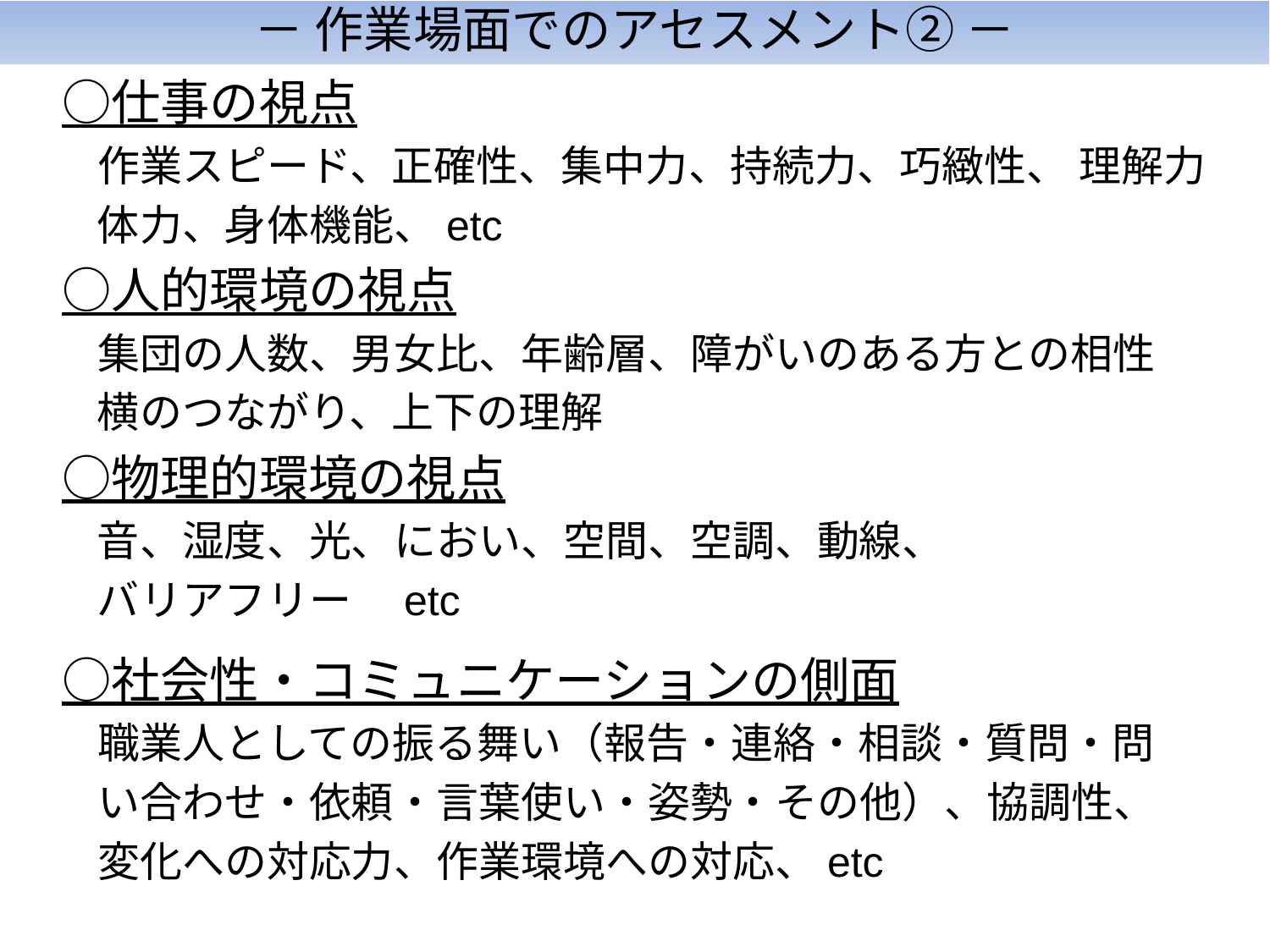

－ 作業場面でのアセスメント② －
　○仕事の視点
　　作業スピード、正確性、集中力、持続力、巧緻性、 理解力
　　体力、身体機能、etc
　○人的環境の視点
　　集団の人数、男女比、年齢層、障がいのある方との相性
　　横のつながり、上下の理解
　○物理的環境の視点
　　音、湿度、光、におい、空間、空調、動線、
　　バリアフリー　etc

　○社会性・コミュニケーションの側面
　　職業人としての振る舞い（報告・連絡・相談・質問・問
　　い合わせ・依頼・言葉使い・姿勢・その他）、協調性、
　　変化への対応力、作業環境への対応、etc